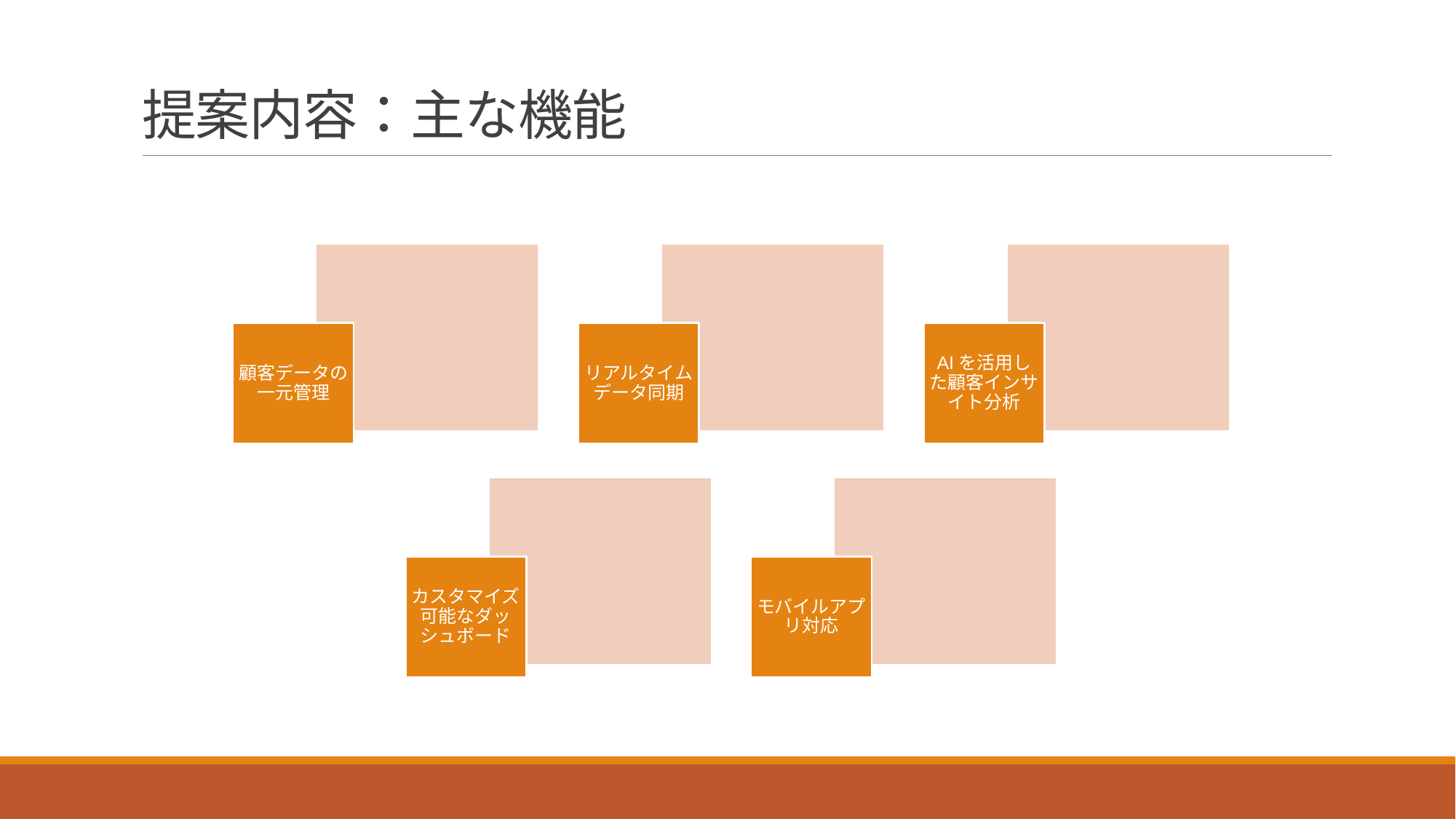

# 提案内容：主な機能
顧客データの一元管理
リアルタイムデータ同期
AIを活用した顧客インサイト分析
カスタマイズ可能なダッシュボード
モバイルアプリ対応